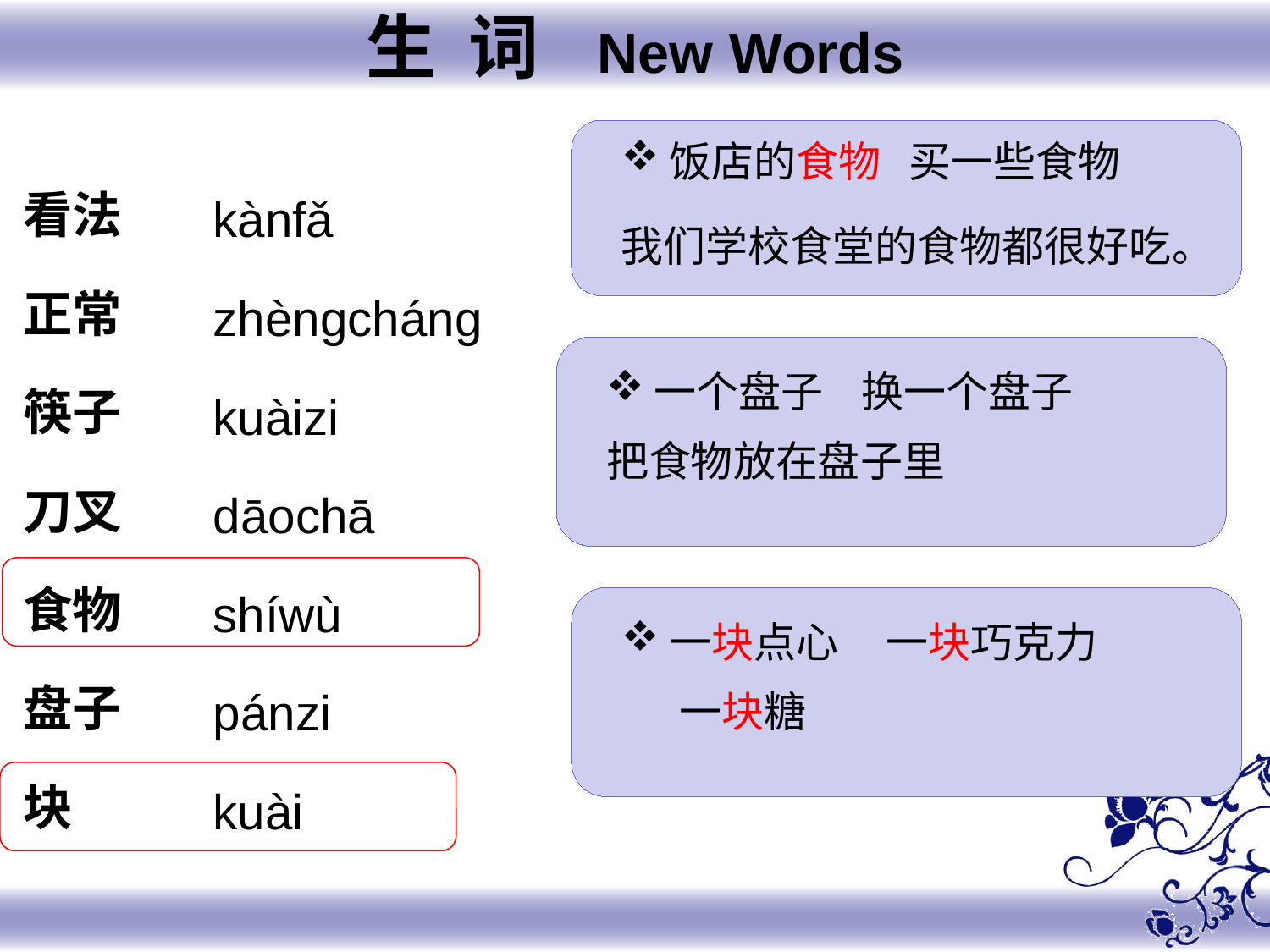

生  词   New Words
饭店的食物   买一些食物
我们学校食堂的食物都很好吃。

看法
正常
筷子
刀叉
食物
盘子
块
kànfǎ
zhèngcháng
kuàizi
dāochā
shíwù
pánzi
kuài

一个盘子    换一个盘子
把食物放在盘子里

一块点心     一块巧克力
     一块糖